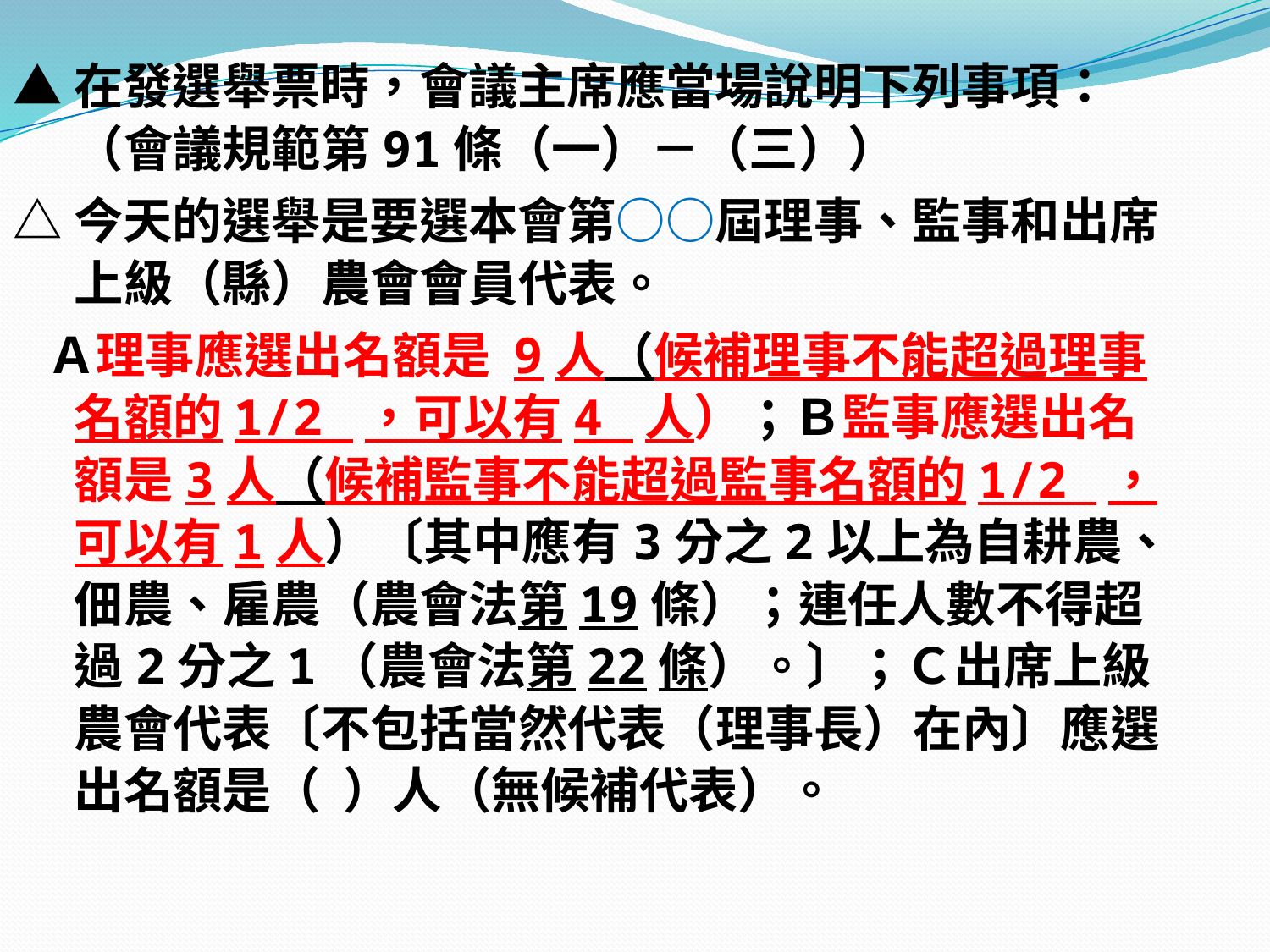

▲在發選舉票時，會議主席應當場說明下列事項：（會議規範第91條（一）－（三））
△今天的選舉是要選本會第○○屆理事、監事和出席上級（縣）農會會員代表。
  Ａ理事應選出名額是 9人（候補理事不能超過理事名額的1/2 ，可以有4 人）；Ｂ監事應選出名額是3人（候補監事不能超過監事名額的1/2 ，可以有1人）〔其中應有3分之2以上為自耕農、佃農、雇農（農會法第19條）；連任人數不得超過2分之1（農會法第22條）。〕；Ｃ出席上級農會代表〔不包括當然代表（理事長）在內〕應選出名額是（  ）人（無候補代表）。